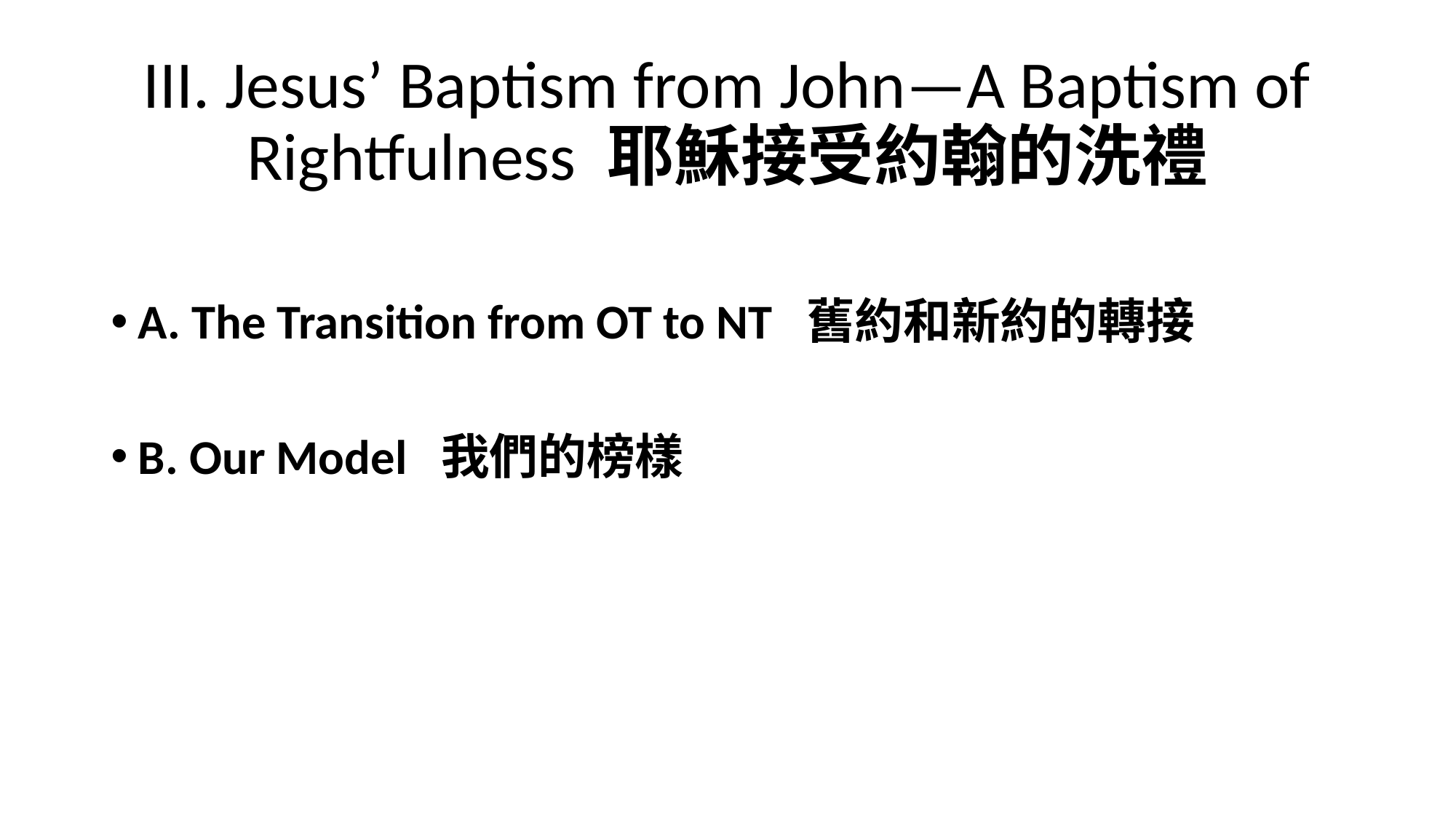

# III. Jesus’ Baptism from John—A Baptism of Rightfulness 耶穌接受約翰的洗禮

A. The Transition from OT to NT  舊約和新約的轉接

B. Our Model  我們的榜樣